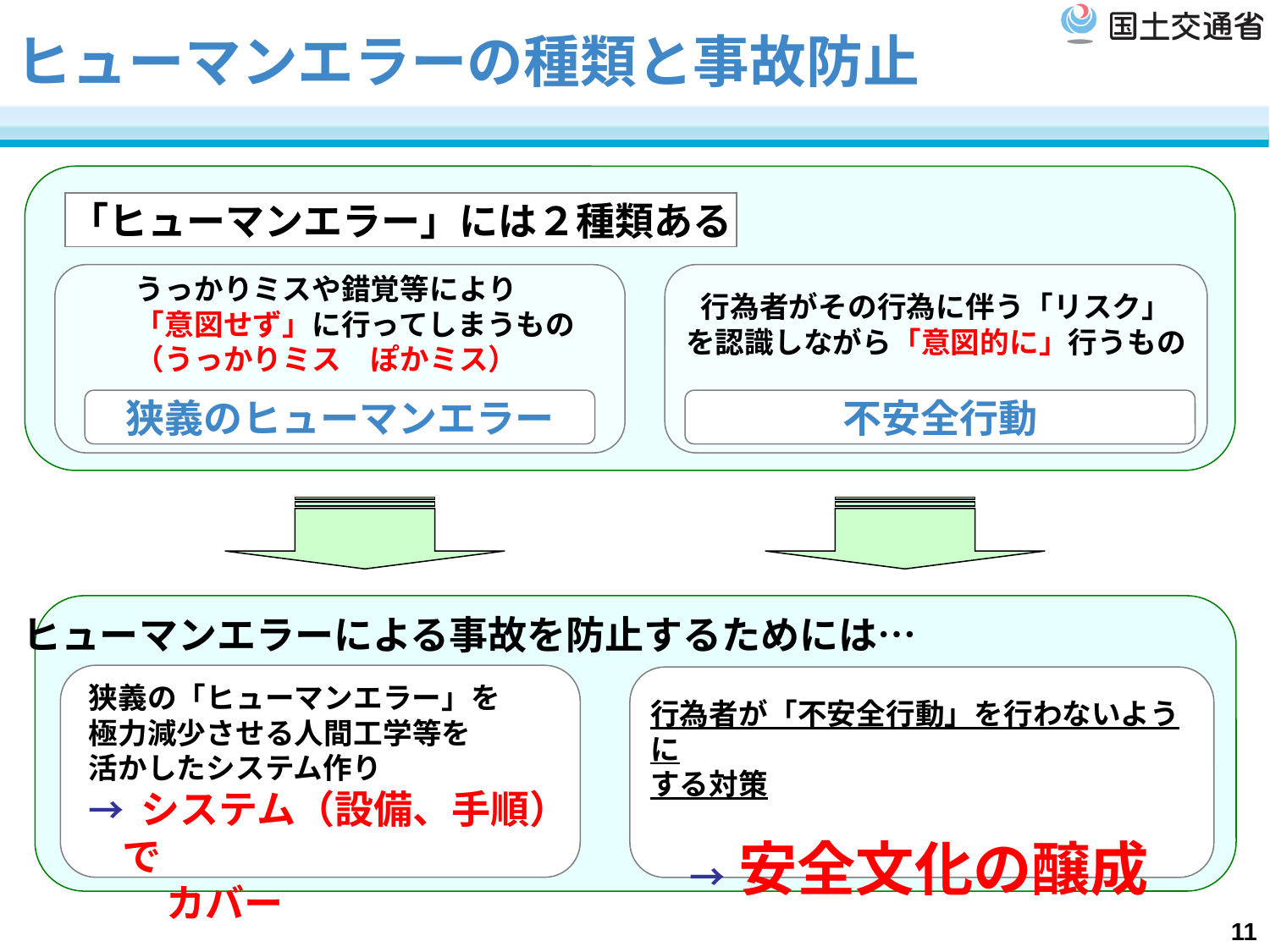

# ヒューマンエラーの種類と事故防止

「ヒューマンエラー」には２種類ある
　　うっかりミスや錯覚等により
　　「意図せず」に行ってしまうもの
　　（うっかりミス　ぽかミス）
行為者がその行為に伴う「リスク」
を認識しながら「意図的に」行うもの

狭義のヒューマンエラー
不安全行動

ヒューマンエラーによる事故を防止するためには…

狭義の「ヒューマンエラー」を
極力減少させる人間工学等を
活かしたシステム作り
→ システム（設備、手順）で
　　カバー

行為者が「不安全行動」を行わないように
する対策

　→ 安全文化の醸成
11